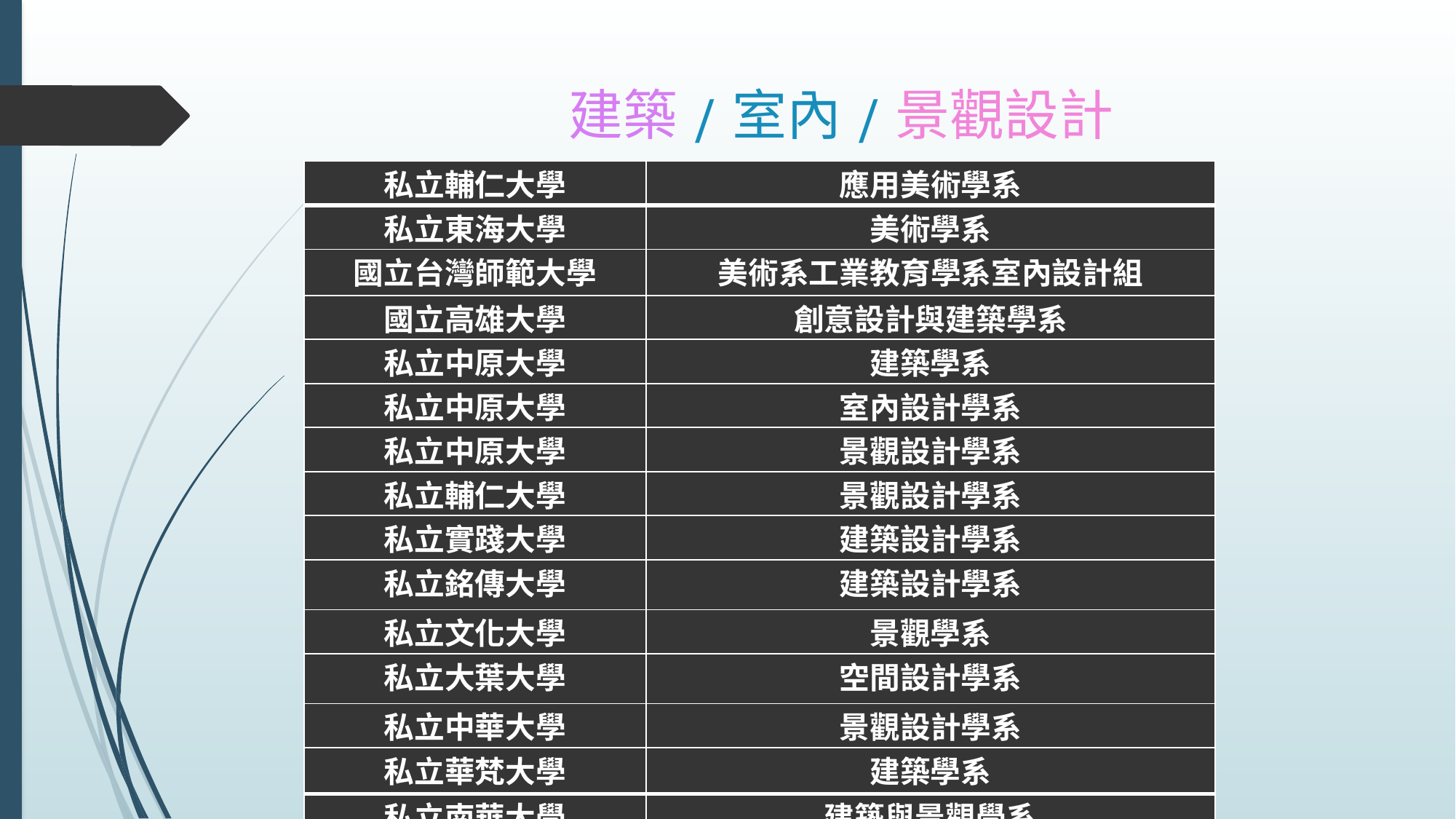

# 建築/室內/景觀設計
| 私立輔仁大學 | 應用美術學系 |
| --- | --- |
| 私立東海大學 | 美術學系 |
| 國立台灣師範大學 | 美術系工業教育學系室內設計組 |
| 國立高雄大學 | 創意設計與建築學系 |
| 私立中原大學 | 建築學系 |
| 私立中原大學 | 室內設計學系 |
| 私立中原大學 | 景觀設計學系 |
| 私立輔仁大學 | 景觀設計學系 |
| 私立實踐大學 | 建築設計學系 |
| 私立銘傳大學 | 建築設計學系 |
| 私立文化大學 | 景觀學系 |
| 私立大葉大學 | 空間設計學系 |
| 私立中華大學 | 景觀設計學系 |
| 私立華梵大學 | 建築學系 |
| 私立南華大學 | 建築與景觀學系 |